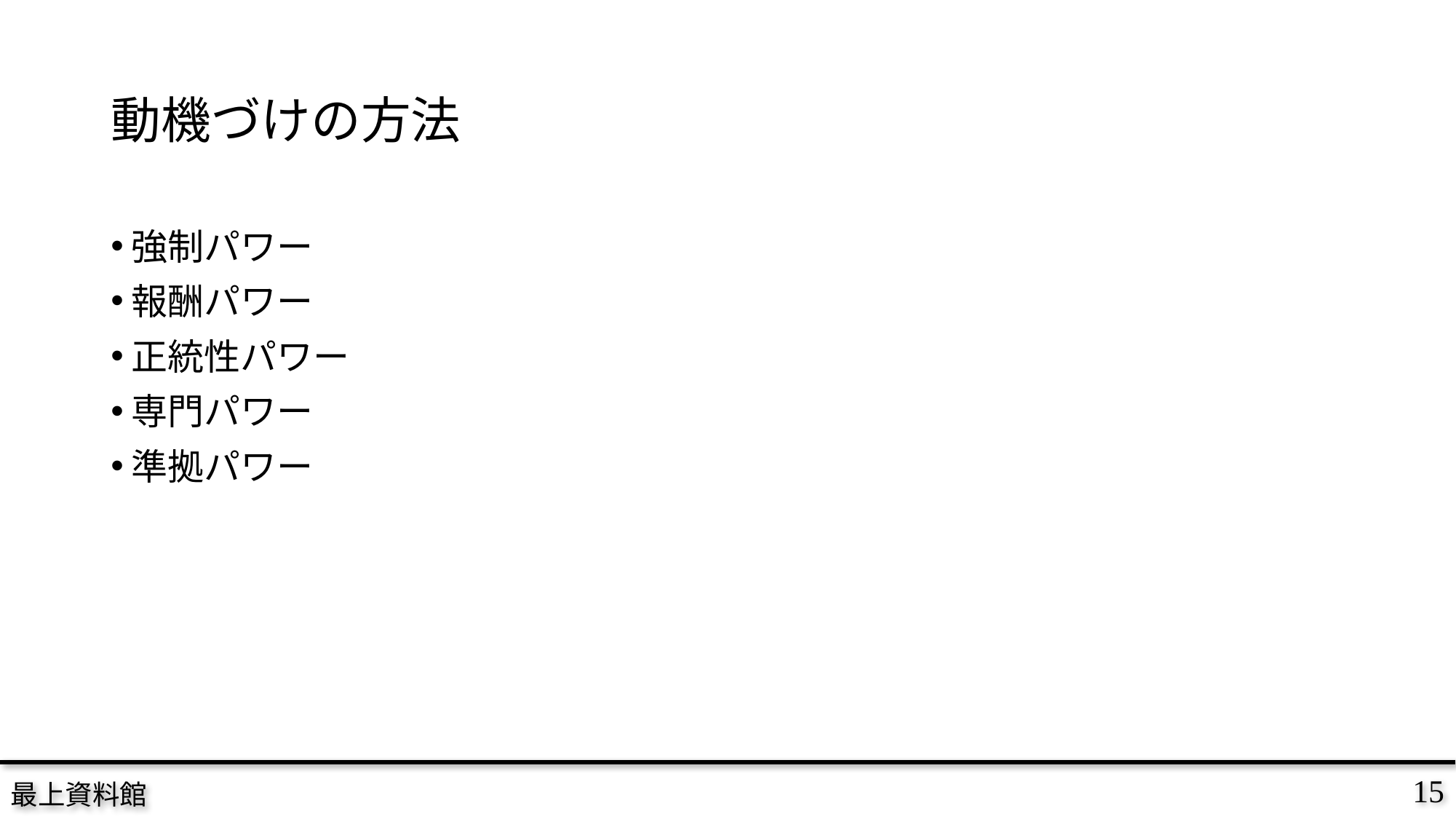

# 動機づけの方法
強制パワー
報酬パワー
正統性パワー
専門パワー
準拠パワー